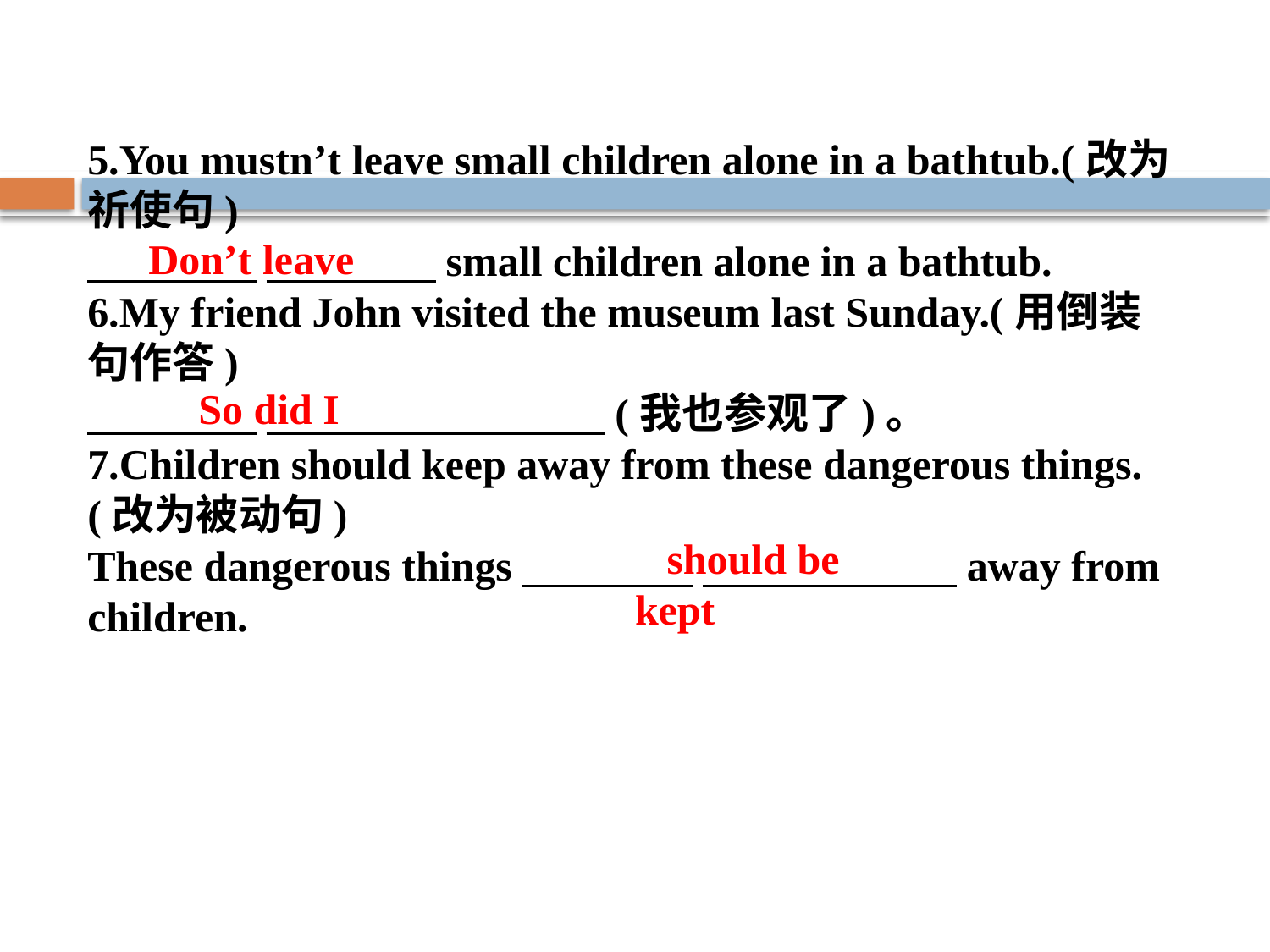

5.You mustn’t leave small children alone in a bathtub.(改为祈使句)
　　　　 　　　　small children alone in a bathtub.
6.My friend John visited the museum last Sunday.(用倒装句作答)
　　　　 　　　　　　　　(我也参观了)。
7.Children should keep away from these dangerous things.
(改为被动句)
These dangerous things　　          　　　　　　away from children.
Don’t leave
So did I
should be kept